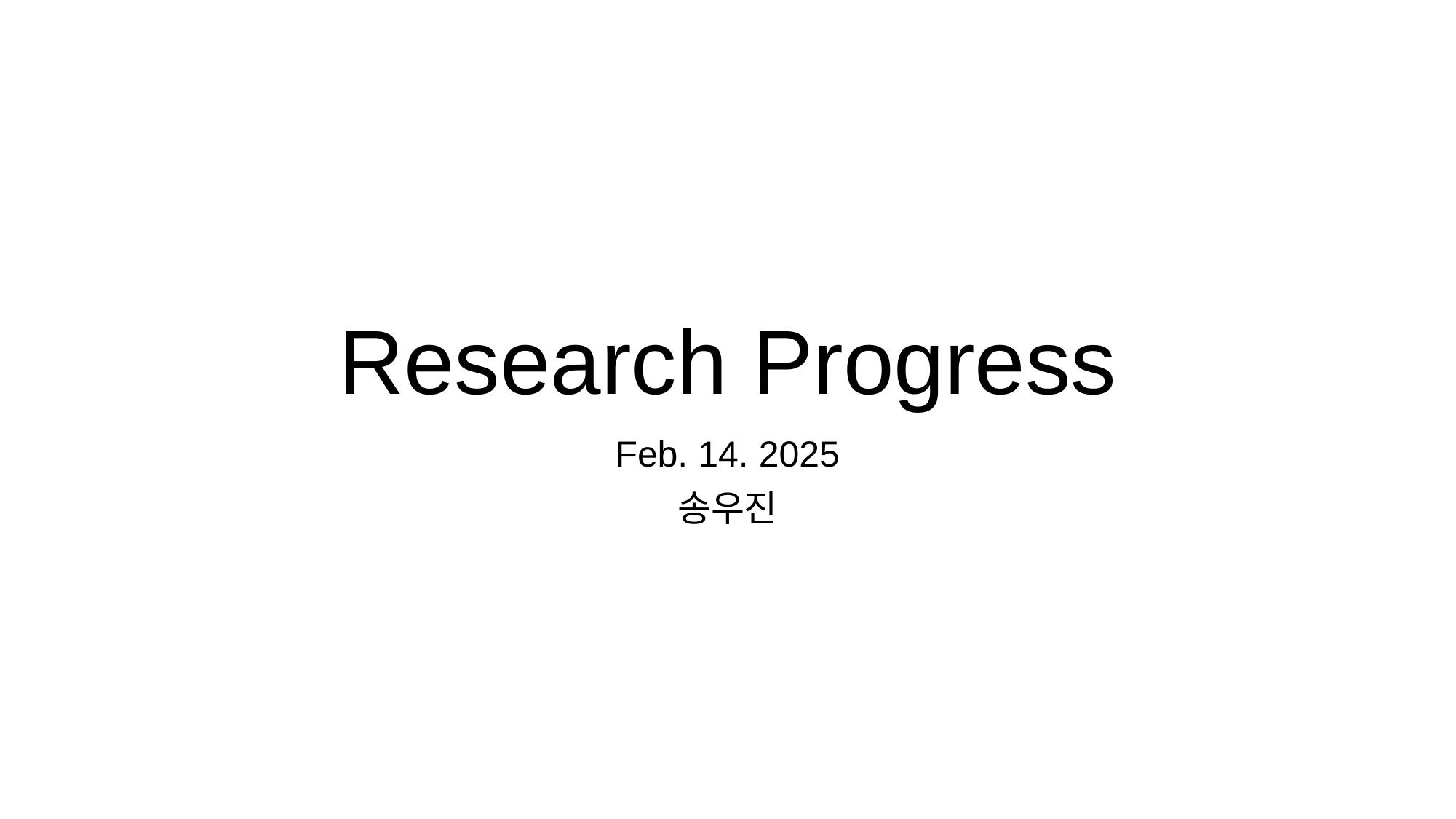

# Research Progress
Feb. 14. 2025
송우진